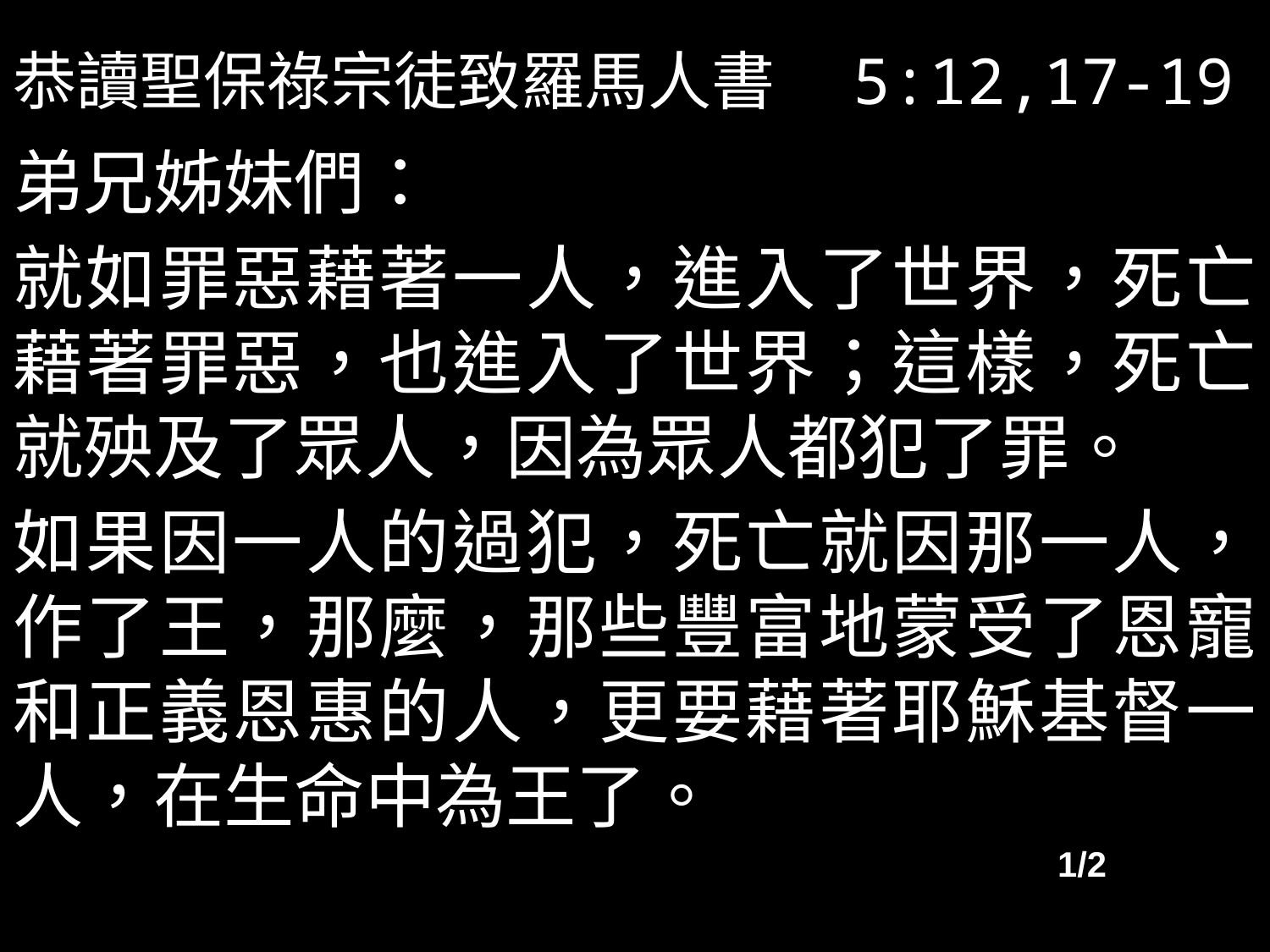

恭讀聖保祿宗徒致羅馬人書　5:12,17-19
弟兄姊妹們：
就如罪惡藉著一人，進入了世界，死亡藉著罪惡，也進入了世界；這樣，死亡就殃及了眾人，因為眾人都犯了罪。
如果因一人的過犯，死亡就因那一人，作了王，那麼，那些豐富地蒙受了恩寵和正義恩惠的人，更要藉著耶穌基督一人，在生命中為王了。
1/2